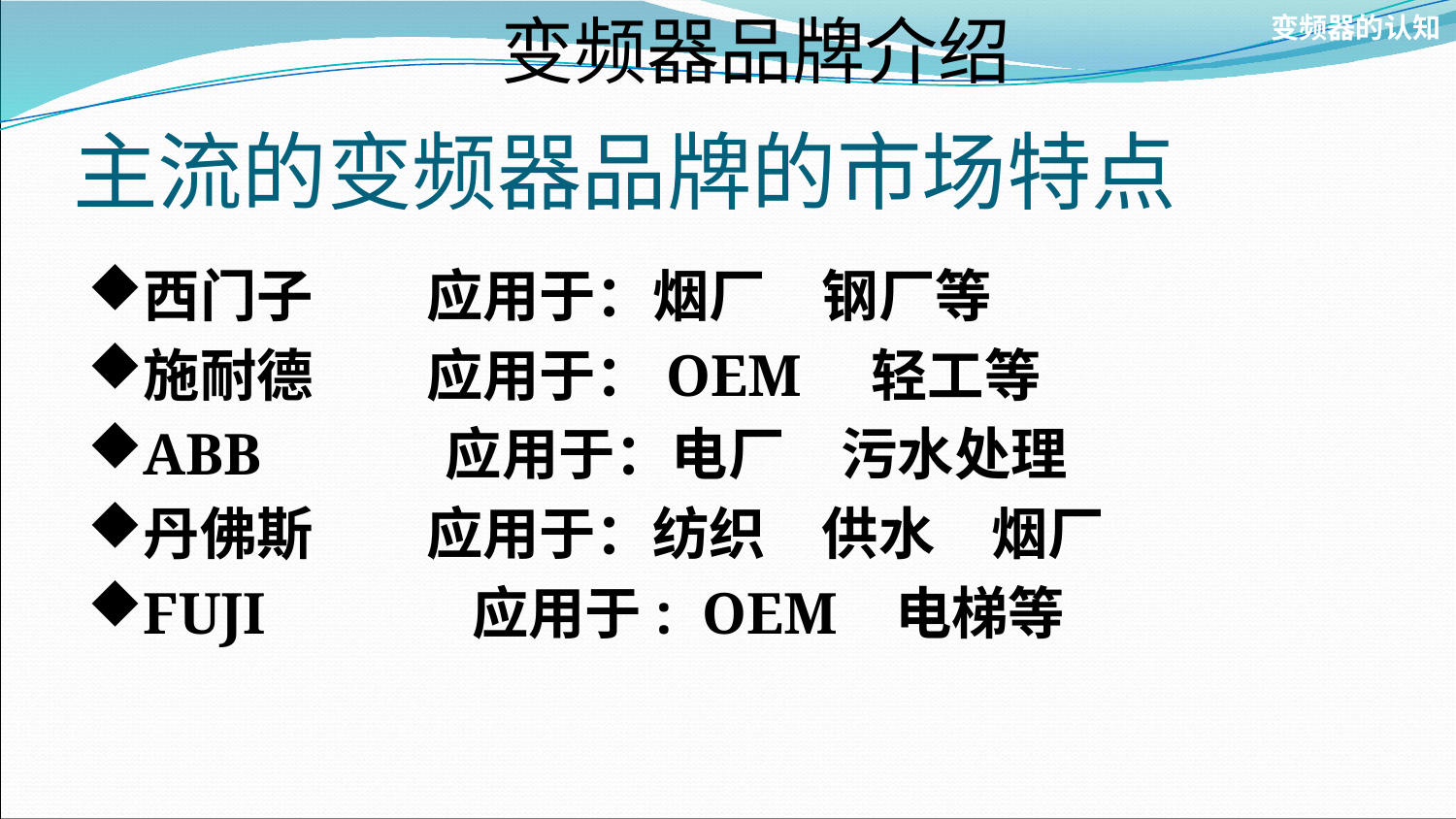

变频器品牌介绍
变频器的认知
# 主流的变频器品牌的市场特点
西门子　　应用于：烟厂　钢厂等
施耐德　　应用于：OEM　轻工等
ABB　　　应用于：电厂　污水处理
丹佛斯　　应用于：纺织　供水　烟厂
FUJI             应用于:  OEM   电梯等